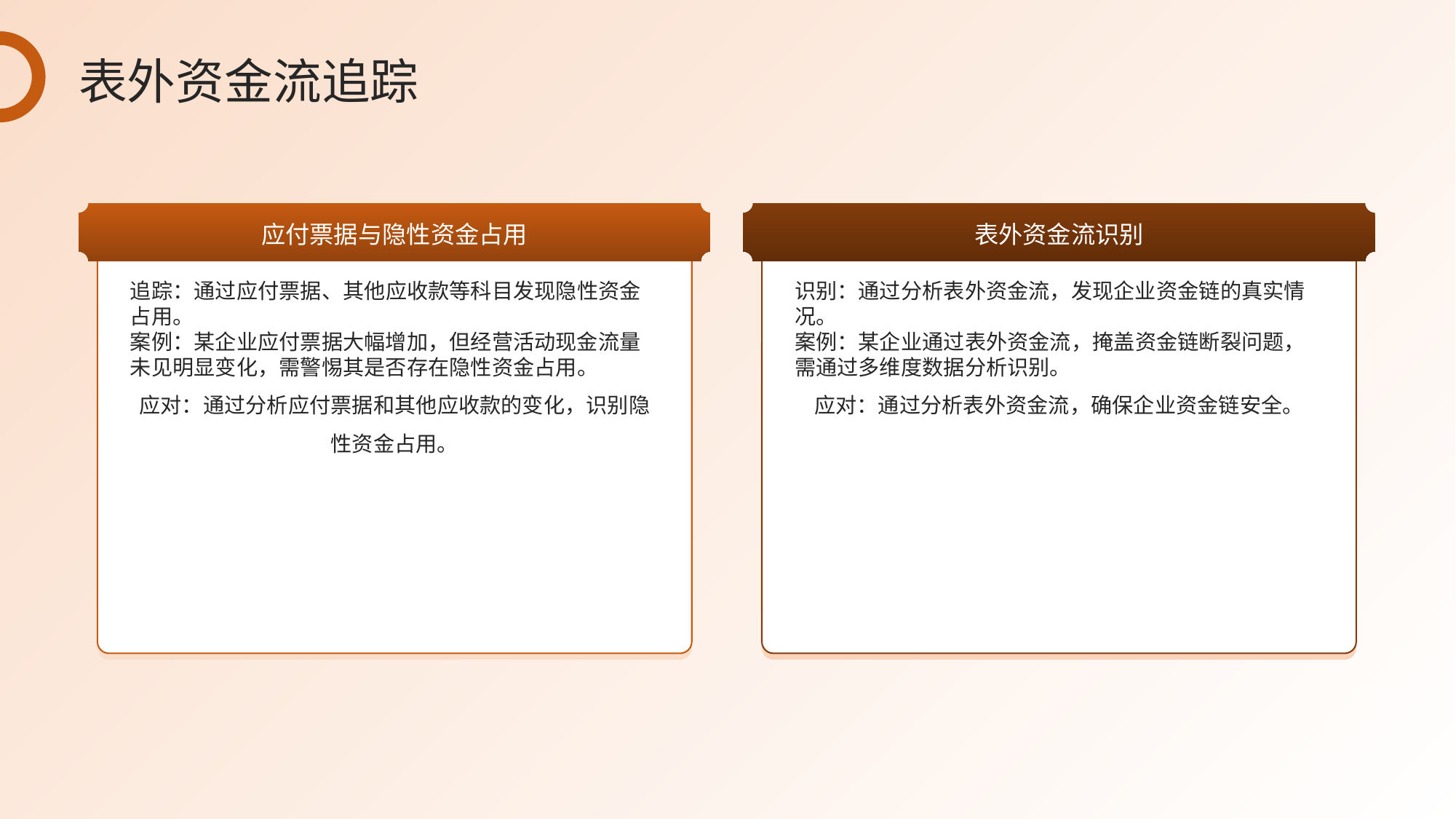

表外资金流追踪

表外资金流识别
应付票据与隐性资金占用

识别：通过分析表外资金流，发现企业资金链的真实情况。
案例：某企业通过表外资金流，掩盖资金链断裂问题，需通过多维度数据分析识别。
应对：通过分析表外资金流，确保企业资金链安全。
追踪：通过应付票据、其他应收款等科目发现隐性资金占用。
案例：某企业应付票据大幅增加，但经营活动现金流量未见明显变化，需警惕其是否存在隐性资金占用。
应对：通过分析应付票据和其他应收款的变化，识别隐性资金占用。